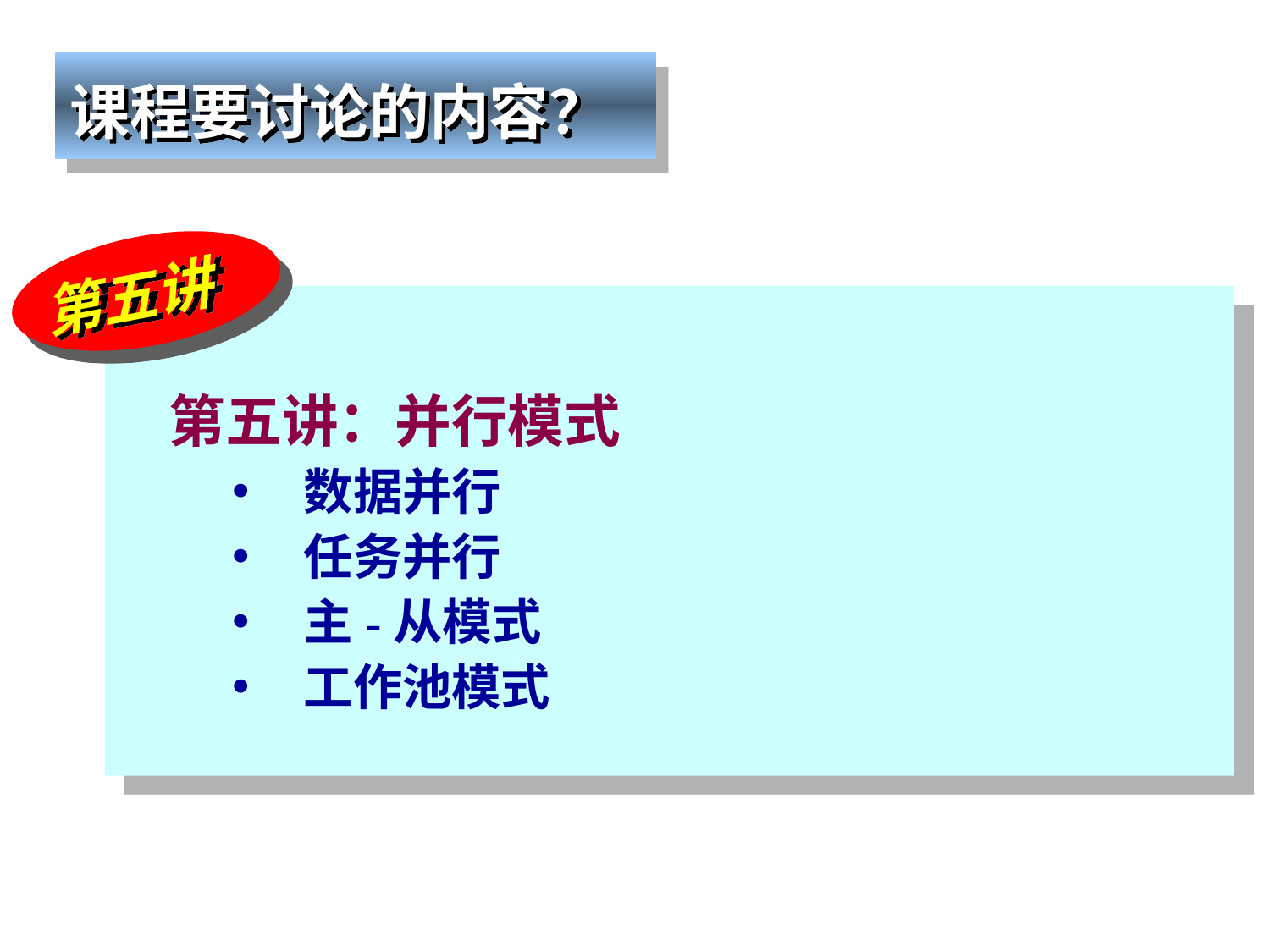

课程要讨论的内容？

第五讲

第五讲：并行模式
数据并行
任务并行
主-从模式
工作池模式